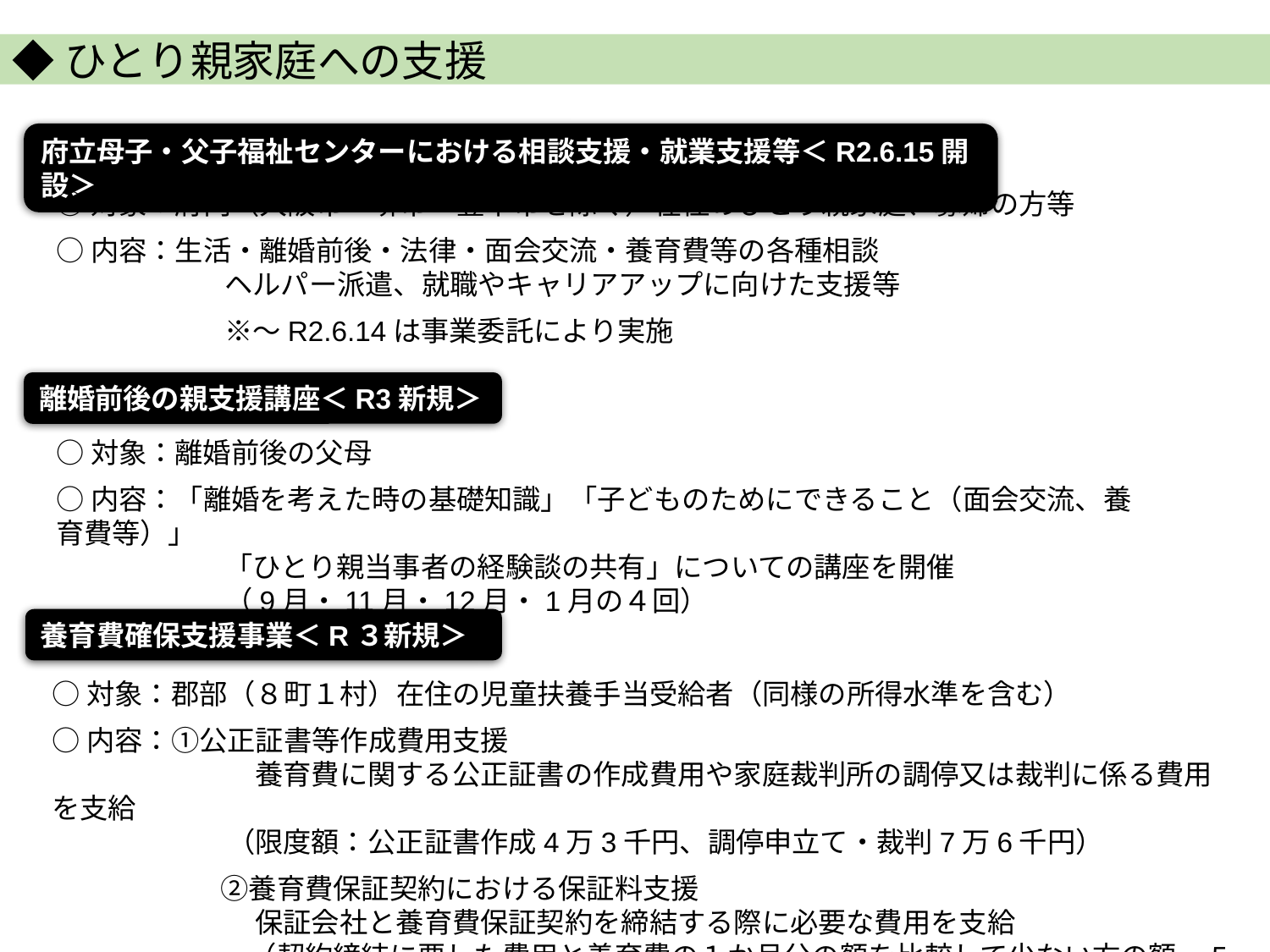

◆ひとり親家庭への支援
府立母子・父子福祉センターにおける相談支援・就業支援等＜R2.6.15開設＞

○対象：府内（大阪市・堺市・豊中市を除く）在住のひとり親家庭、寡婦の方等

○内容：生活・離婚前後・法律・面会交流・養育費等の各種相談
　　　　　　ヘルパー派遣、就職やキャリアアップに向けた支援等

　　　　　　※～R2.6.14は事業委託により実施

離婚前後の親支援講座＜R3新規＞

○対象：離婚前後の父母

○内容：「離婚を考えた時の基礎知識」「子どものためにできること（面会交流、養育費等）」
　　　　　　「ひとり親当事者の経験談の共有」についての講座を開催
　　　　　　（9月・11月・12月・1月の４回）
養育費確保支援事業＜R３新規＞

○対象：郡部（８町１村）在住の児童扶養手当受給者（同様の所得水準を含む）

○内容：①公正証書等作成費用支援
　　　　　　　 養育費に関する公正証書の作成費用や家庭裁判所の調停又は裁判に係る費用を支給
　　　　　　 （限度額：公正証書作成4万3千円、調停申立て・裁判7万6千円）

　　　　　　②養育費保証契約における保証料支援
　　　　　　　 保証会社と養育費保証契約を締結する際に必要な費用を支給
　　　　　　　（契約締結に要した費用と養育費の１か月分の額を比較して少ない方の額　5万円限度）